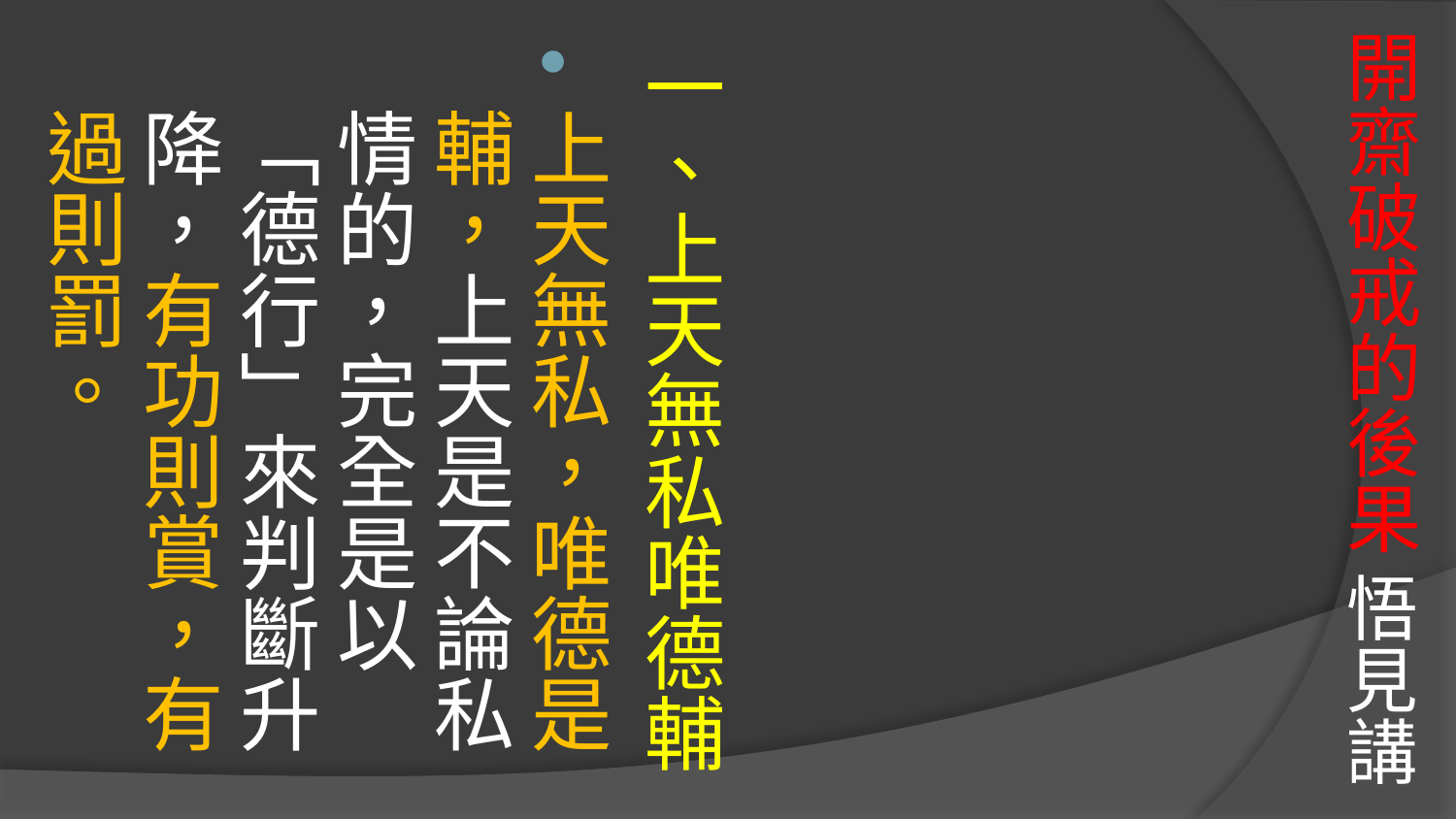

# 開齋破戒的後果 悟見講
一、上天無私唯德輔
上天無私，唯德是輔，上天是不論私情的，完全是以「德行」來判斷升降，有功則賞，有過則罰。